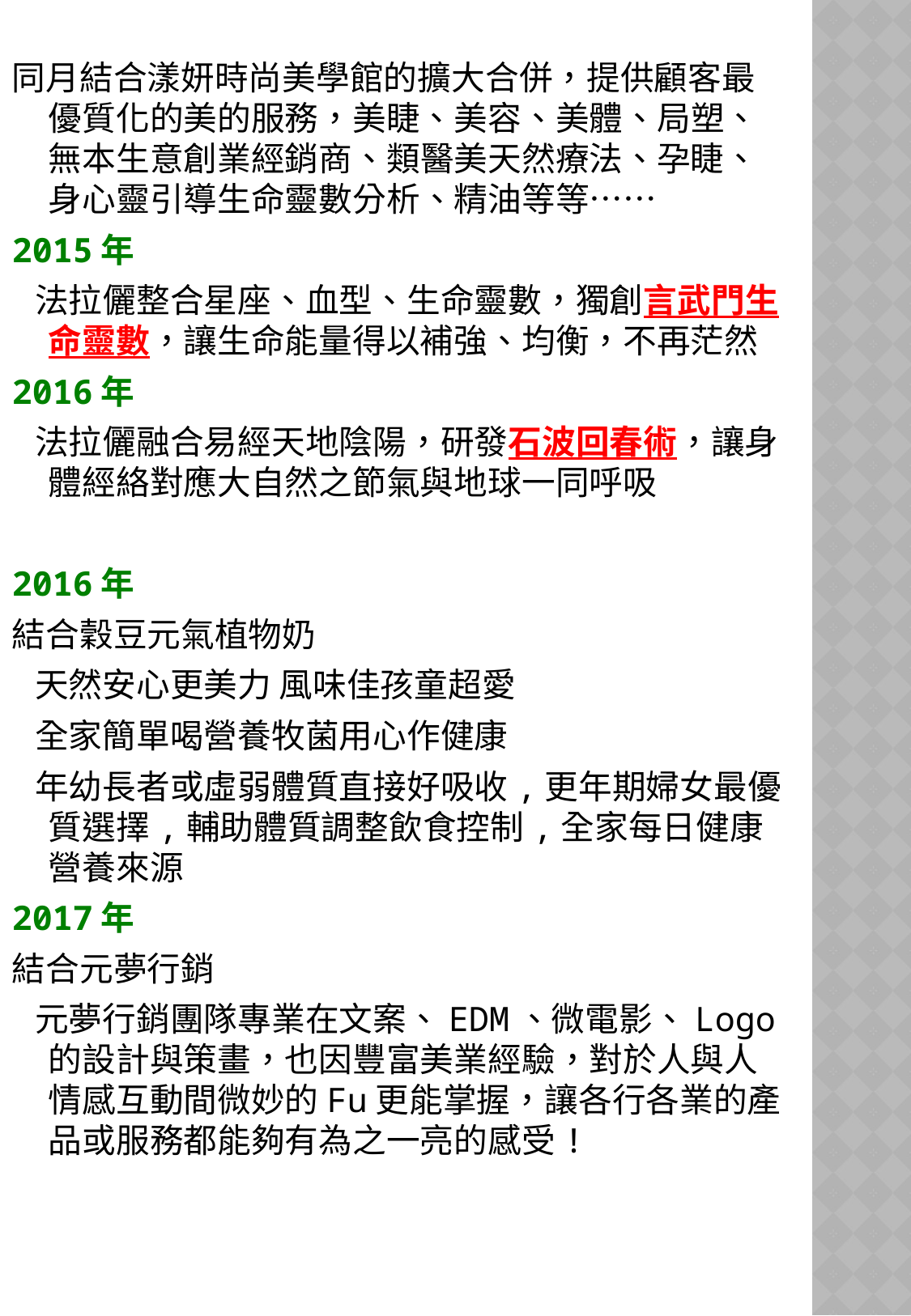

同月結合漾妍時尚美學館的擴大合併，提供顧客最優質化的美的服務，美睫、美容、美體、局塑、無本生意創業經銷商、類醫美天然療法、孕睫、身心靈引導生命靈數分析、精油等等……
2015年
  法拉儷整合星座、血型、生命靈數，獨創言武門生命靈數，讓生命能量得以補強、均衡，不再茫然
2016年
  法拉儷融合易經天地陰陽，研發石波回春術，讓身體經絡對應大自然之節氣與地球一同呼吸

2016年
結合穀豆元氣植物奶
  天然安心更美力 風味佳孩童超愛
  全家簡單喝營養牧菌用心作健康
  年幼長者或虛弱體質直接好吸收,更年期婦女最優質選擇,輔助體質調整飲食控制,全家每日健康營養來源
2017年
結合元夢行銷
  元夢行銷團隊專業在文案、EDM、微電影、Logo的設計與策畫，也因豐富美業經驗，對於人與人情感互動間微妙的Fu更能掌握，讓各行各業的產品或服務都能夠有為之一亮的感受!